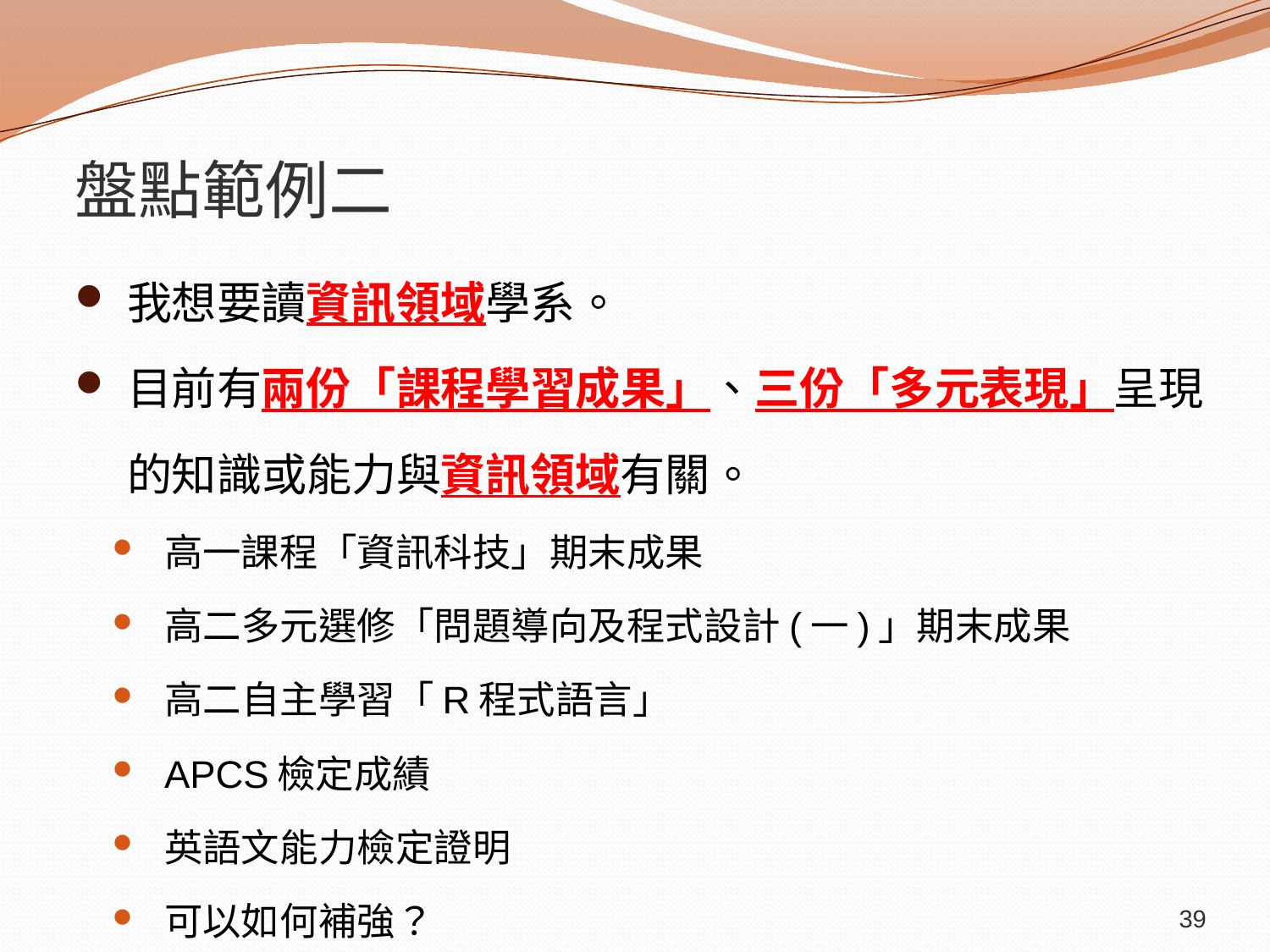

# 盤點範例二
我想要讀資訊領域學系。
目前有兩份「課程學習成果」、三份「多元表現」呈現的知識或能力與資訊領域有關。
高一課程「資訊科技」期末成果
高二多元選修「問題導向及程式設計(一)」期末成果
高二自主學習「R程式語言」
APCS檢定成績
英語文能力檢定證明
可以如何補強？
39